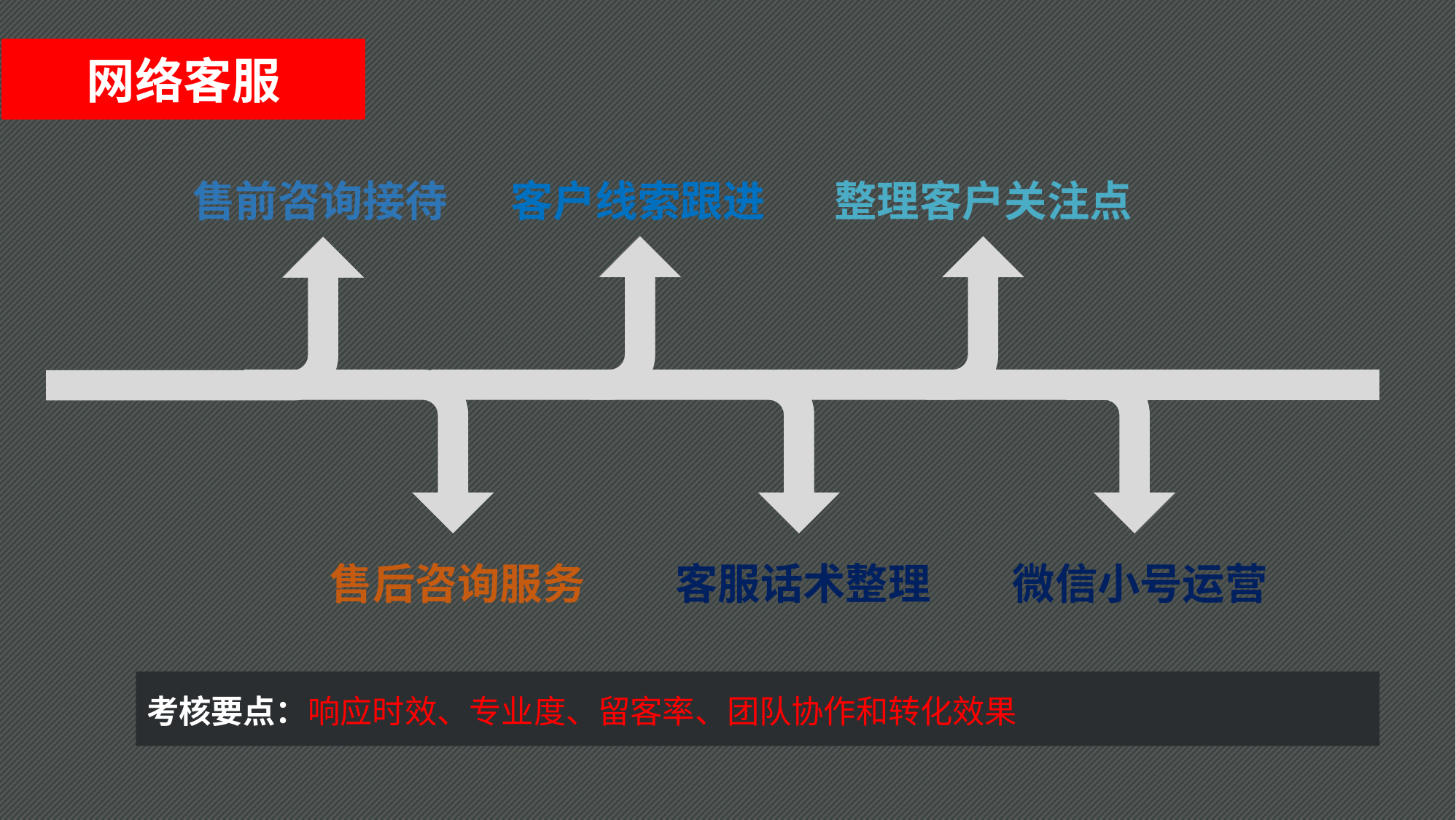

网络客服

售前咨询接待
客户线索跟进
整理客户关注点

售后咨询服务
客服话术整理
微信小号运营

考核要点：响应时效、专业度、留客率、团队协作和转化效果